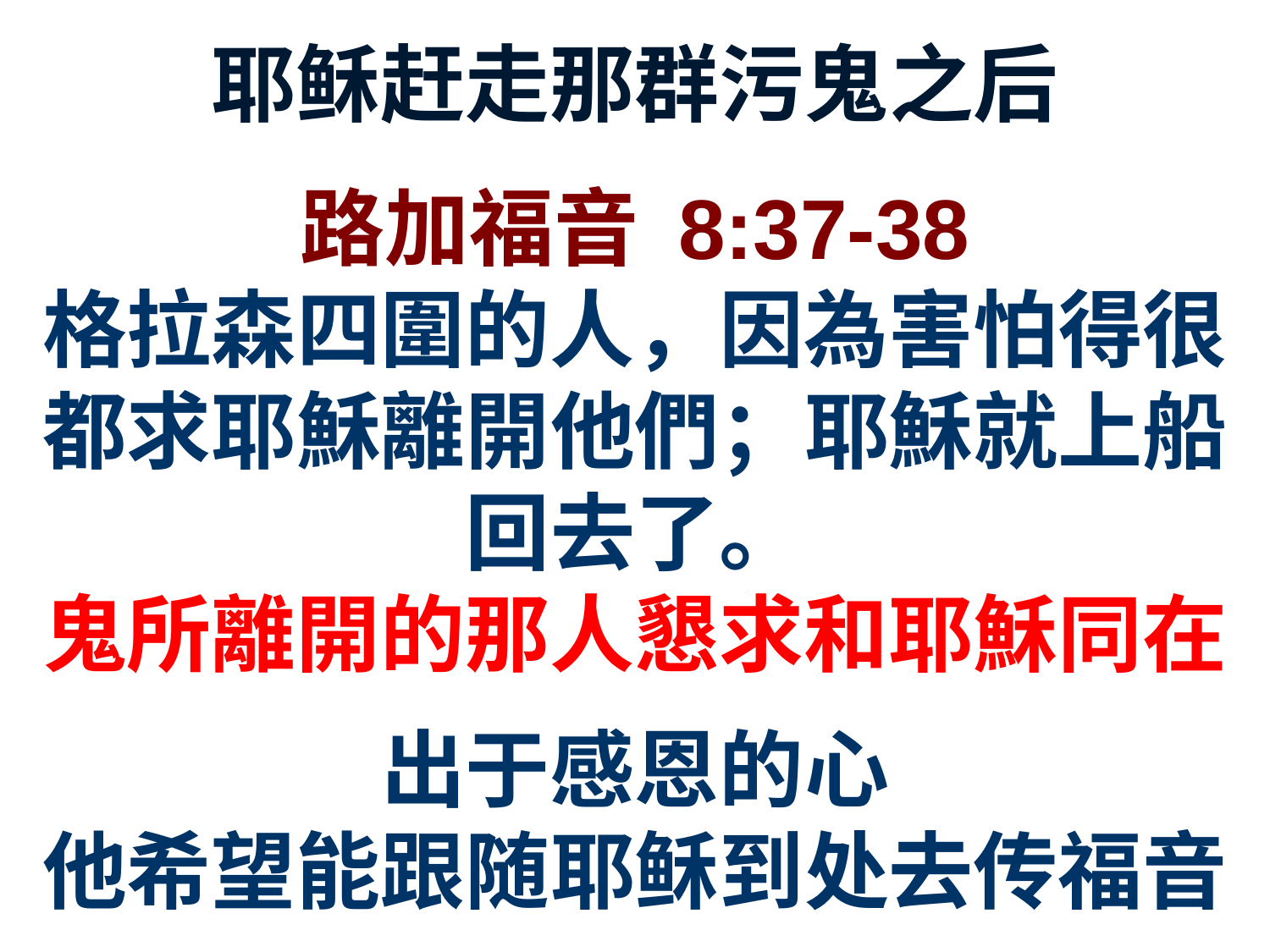

耶稣赶走那群污鬼之后

路加福音 8:37-38
格拉森四圍的人，因為害怕得很都求耶穌離開他們；耶穌就上船回去了。
鬼所離開的那人懇求和耶穌同在

出于感恩的心
他希望能跟随耶稣到处去传福音
27